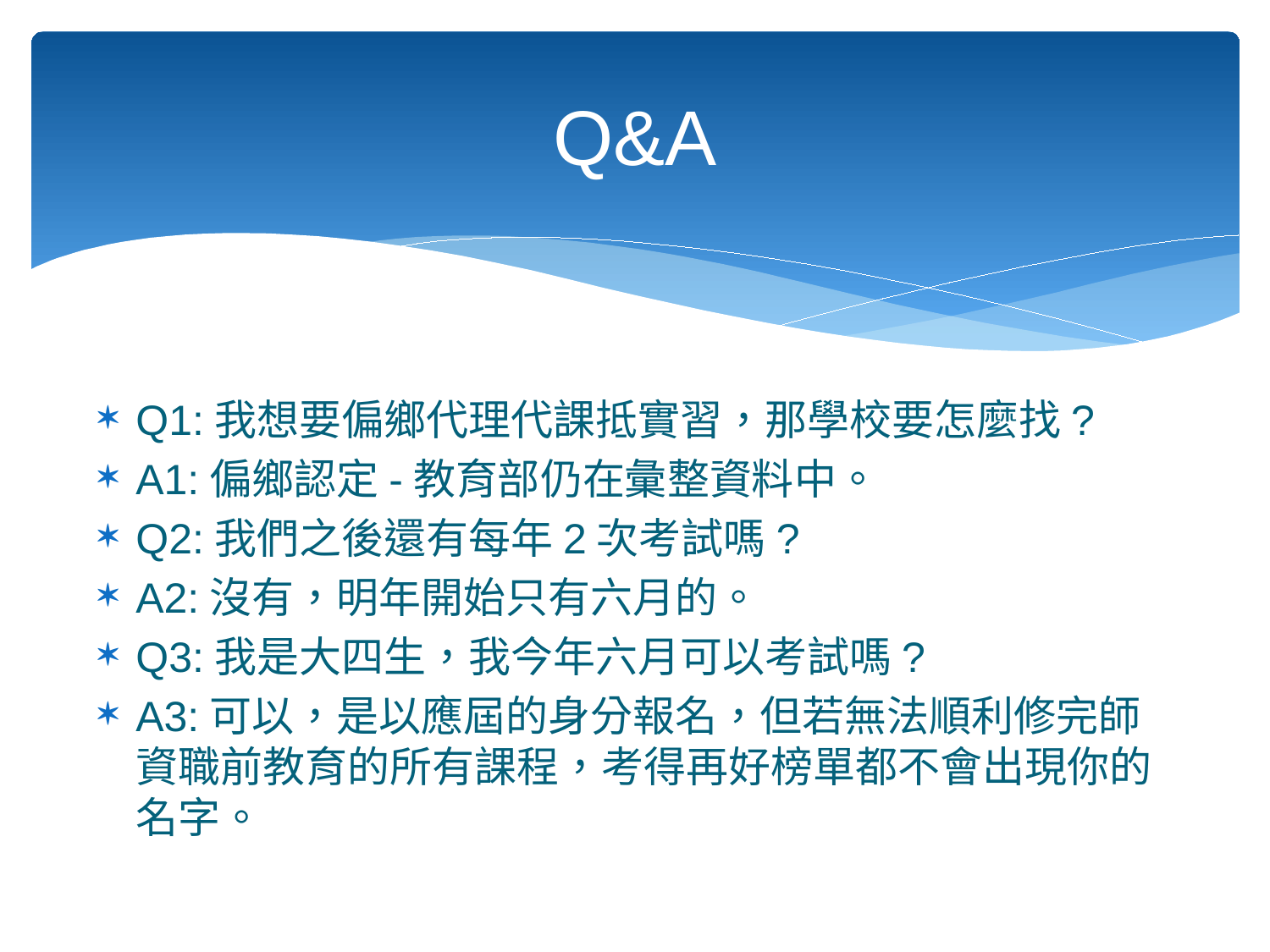

# Q&A
Q1:我想要偏鄉代理代課抵實習，那學校要怎麼找?
A1:偏鄉認定-教育部仍在彙整資料中。
Q2:我們之後還有每年2次考試嗎?
A2:沒有，明年開始只有六月的。
Q3:我是大四生，我今年六月可以考試嗎?
A3:可以，是以應屆的身分報名，但若無法順利修完師資職前教育的所有課程，考得再好榜單都不會出現你的名字。